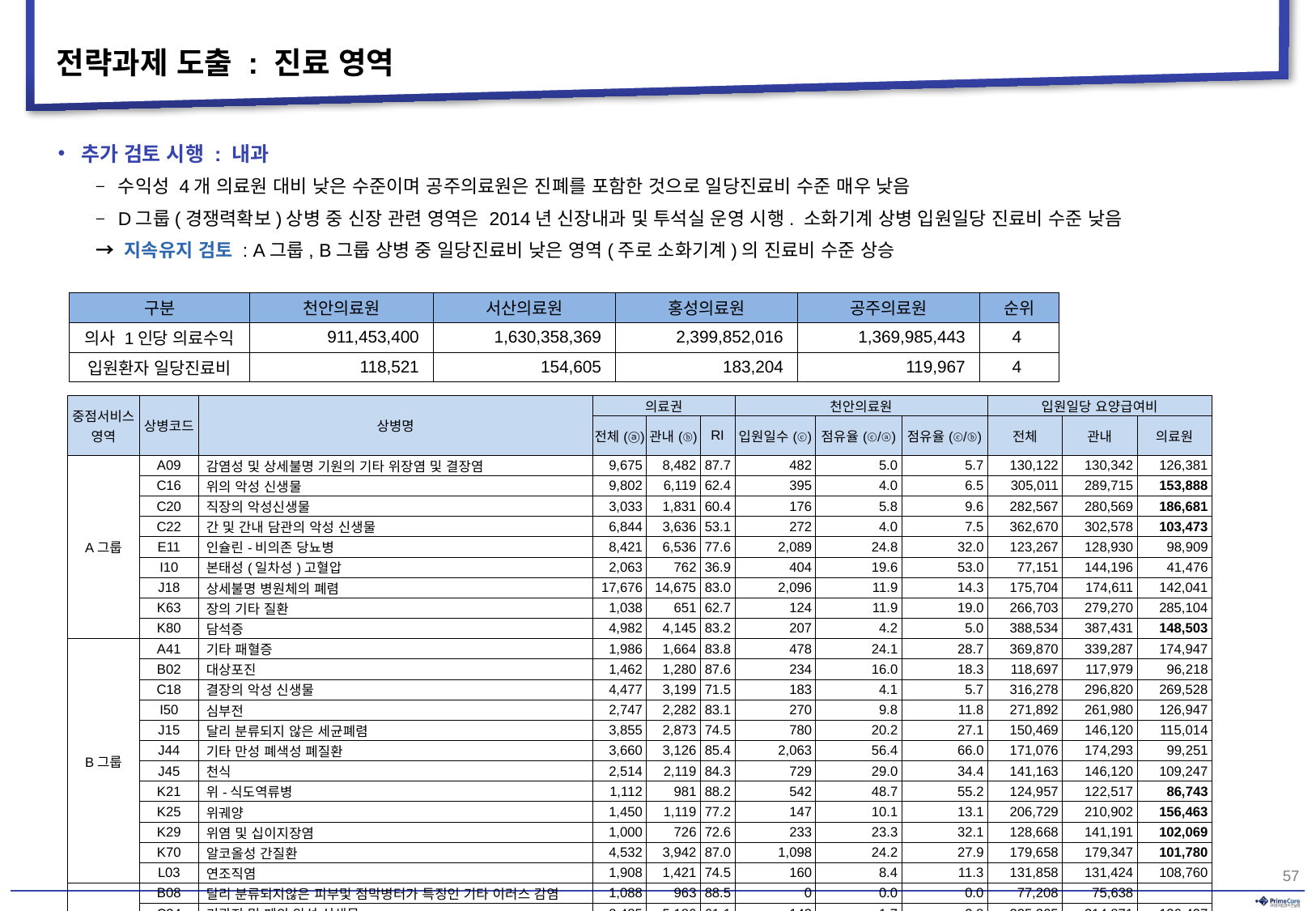

# 전략과제 도출 : 진료 영역
추가 검토 시행 : 내과
수익성 4개 의료원 대비 낮은 수준이며 공주의료원은 진폐를 포함한 것으로 일당진료비 수준 매우 낮음
D그룹(경쟁력확보)상병 중 신장 관련 영역은 2014년 신장내과 및 투석실 운영 시행. 소화기계 상병 입원일당 진료비 수준 낮음
→ 지속유지 검토 : A그룹, B그룹 상병 중 일당진료비 낮은 영역(주로 소화기계)의 진료비 수준 상승

| 구분 | 천안의료원 | 서산의료원 | 홍성의료원 | 공주의료원 | 순위 |
| --- | --- | --- | --- | --- | --- |
| 의사 1인당 의료수익 | 911,453,400 | 1,630,358,369 | 2,399,852,016 | 1,369,985,443 | 4 |
| 입원환자 일당진료비 | 118,521 | 154,605 | 183,204 | 119,967 | 4 |
| 중점서비스 영역 | 상병코드 | 상병명 | 의료권 |  |  | 천안의료원 |  |  | 입원일당 요양급여비 |  |  |
| --- | --- | --- | --- | --- | --- | --- | --- | --- | --- | --- | --- |
|  |  |  | 전체(ⓐ) | 관내(ⓑ) | RI | 입원일수(ⓒ) | 점유율(ⓒ/ⓐ) | 점유율(ⓒ/ⓑ) | 전체 | 관내 | 의료원 |
| A그룹 | A09 | 감염성 및 상세불명 기원의 기타 위장염 및 결장염 | 9,675 | 8,482 | 87.7 | 482 | 5.0 | 5.7 | 130,122 | 130,342 | 126,381 |
|  | C16 | 위의 악성 신생물 | 9,802 | 6,119 | 62.4 | 395 | 4.0 | 6.5 | 305,011 | 289,715 | 153,888 |
|  | C20 | 직장의 악성신생물 | 3,033 | 1,831 | 60.4 | 176 | 5.8 | 9.6 | 282,567 | 280,569 | 186,681 |
|  | C22 | 간 및 간내 담관의 악성 신생물 | 6,844 | 3,636 | 53.1 | 272 | 4.0 | 7.5 | 362,670 | 302,578 | 103,473 |
|  | E11 | 인슐린-비의존 당뇨병 | 8,421 | 6,536 | 77.6 | 2,089 | 24.8 | 32.0 | 123,267 | 128,930 | 98,909 |
|  | I10 | 본태성(일차성)고혈압 | 2,063 | 762 | 36.9 | 404 | 19.6 | 53.0 | 77,151 | 144,196 | 41,476 |
|  | J18 | 상세불명 병원체의 폐렴 | 17,676 | 14,675 | 83.0 | 2,096 | 11.9 | 14.3 | 175,704 | 174,611 | 142,041 |
|  | K63 | 장의 기타 질환 | 1,038 | 651 | 62.7 | 124 | 11.9 | 19.0 | 266,703 | 279,270 | 285,104 |
|  | K80 | 담석증 | 4,982 | 4,145 | 83.2 | 207 | 4.2 | 5.0 | 388,534 | 387,431 | 148,503 |
| B그룹 | A41 | 기타 패혈증 | 1,986 | 1,664 | 83.8 | 478 | 24.1 | 28.7 | 369,870 | 339,287 | 174,947 |
|  | B02 | 대상포진 | 1,462 | 1,280 | 87.6 | 234 | 16.0 | 18.3 | 118,697 | 117,979 | 96,218 |
|  | C18 | 결장의 악성 신생물 | 4,477 | 3,199 | 71.5 | 183 | 4.1 | 5.7 | 316,278 | 296,820 | 269,528 |
|  | I50 | 심부전 | 2,747 | 2,282 | 83.1 | 270 | 9.8 | 11.8 | 271,892 | 261,980 | 126,947 |
|  | J15 | 달리 분류되지 않은 세균폐렴 | 3,855 | 2,873 | 74.5 | 780 | 20.2 | 27.1 | 150,469 | 146,120 | 115,014 |
|  | J44 | 기타 만성 폐색성 폐질환 | 3,660 | 3,126 | 85.4 | 2,063 | 56.4 | 66.0 | 171,076 | 174,293 | 99,251 |
|  | J45 | 천식 | 2,514 | 2,119 | 84.3 | 729 | 29.0 | 34.4 | 141,163 | 146,120 | 109,247 |
|  | K21 | 위-식도역류병 | 1,112 | 981 | 88.2 | 542 | 48.7 | 55.2 | 124,957 | 122,517 | 86,743 |
|  | K25 | 위궤양 | 1,450 | 1,119 | 77.2 | 147 | 10.1 | 13.1 | 206,729 | 210,902 | 156,463 |
|  | K29 | 위염 및 십이지장염 | 1,000 | 726 | 72.6 | 233 | 23.3 | 32.1 | 128,668 | 141,191 | 102,069 |
|  | K70 | 알코올성 간질환 | 4,532 | 3,942 | 87.0 | 1,098 | 24.2 | 27.9 | 179,658 | 179,347 | 101,780 |
|  | L03 | 연조직염 | 1,908 | 1,421 | 74.5 | 160 | 8.4 | 11.3 | 131,858 | 131,424 | 108,760 |
| D그룹 | B08 | 달리 분류되지않은 피부및 점막병터가 특징인 기타 이러스 감염 | 1,088 | 963 | 88.5 | 0 | 0.0 | 0.0 | 77,208 | 75,638 |  |
|  | C34 | 기관지 및 폐의 악성 신생물 | 8,485 | 5,186 | 61.1 | 143 | 1.7 | 2.8 | 325,205 | 314,871 | 136,497 |
|  | I20 | 협심증 | 3,983 | 3,201 | 80.4 | 52 | 1.3 | 1.6 | 688,829 | 655,697 | 115,089 |
|  | J12 | 달리 분류되지 않은 바이러스폐렴 | 1,600 | 1,417 | 88.6 | 0 | 0.0 | 0.0 | 115,043 | 115,037 |  |
|  | N18 | 만성 신장질환 | 8,018 | 6,143 | 76.6 | 105 | 1.3 | 1.7 | 275,423 | 244,926 | 102,408 |